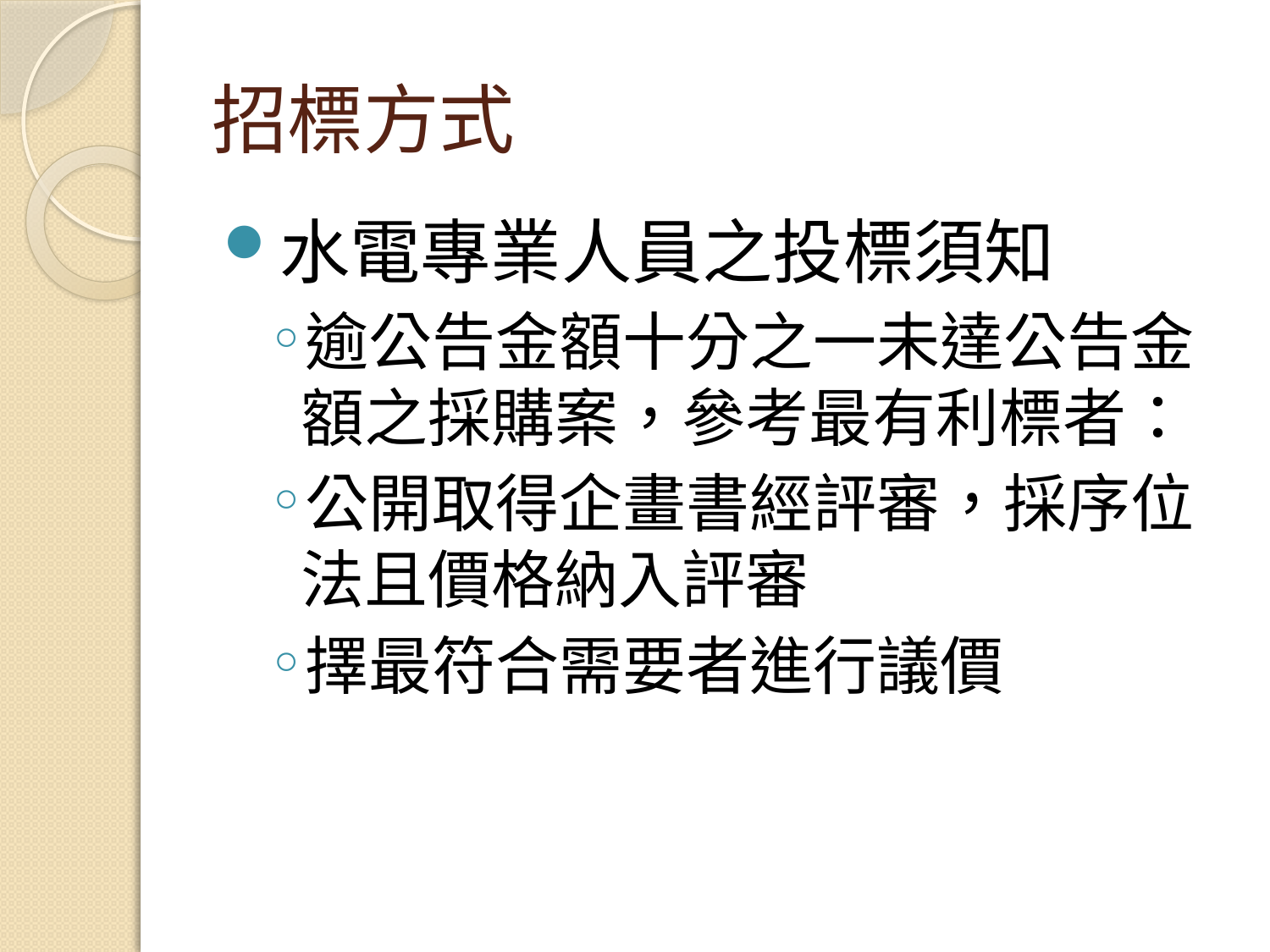

# 招標方式
水電專業人員之投標須知
逾公告金額十分之一未達公告金額之採購案，參考最有利標者：
公開取得企畫書經評審，採序位法且價格納入評審
擇最符合需要者進行議價